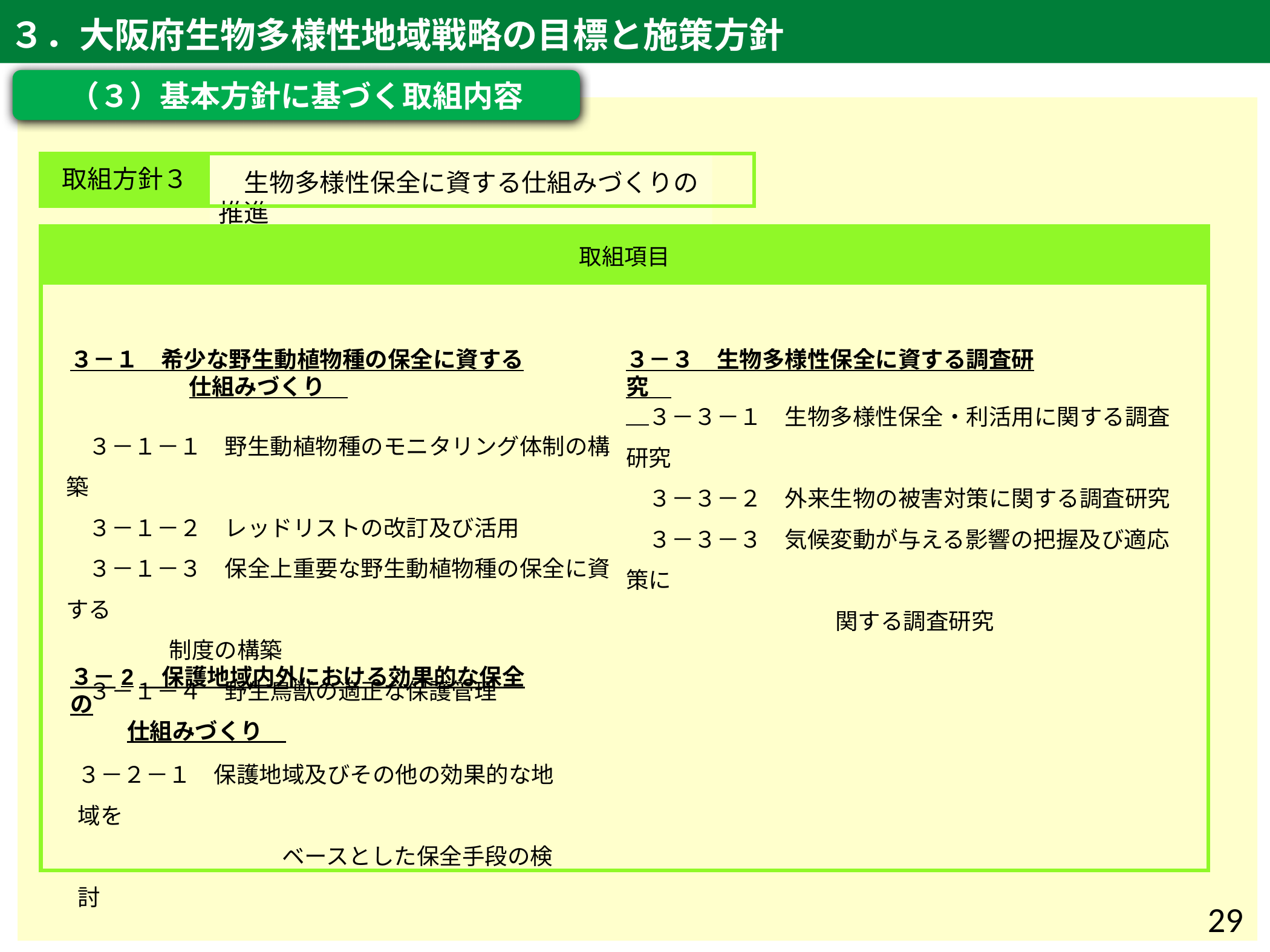

３．大阪府生物多様性地域戦略の目標と施策方針
（３）基本方針に基づく取組内容

取組方針３
　生物多様性保全に資する仕組みづくりの推進

取組項目
３－１　希少な野生動植物種の保全に資する
　　　　　 仕組みづくり
３－３　生物多様性保全に資する調査研究

　３－３－１　生物多様性保全・利活用に関する調査研究
　３－３－２　外来生物の被害対策に関する調査研究
　３－３－３　気候変動が与える影響の把握及び適応策に
　　　　　　　　　 関する調査研究
　３－１－１　野生動植物種のモニタリング体制の構築
　３－１－２　レッドリストの改訂及び活用
　３－１－３　保全上重要な野生動植物種の保全に資する
                   制度の構築
　３－１－４　野生鳥獣の適正な保護管理

３－2　保護地域内外における効果的な保全の
          仕組みづくり
３－２－１　保護地域及びその他の効果的な地域を
　　　　　　　　　ベースとした保全手段の検討
29